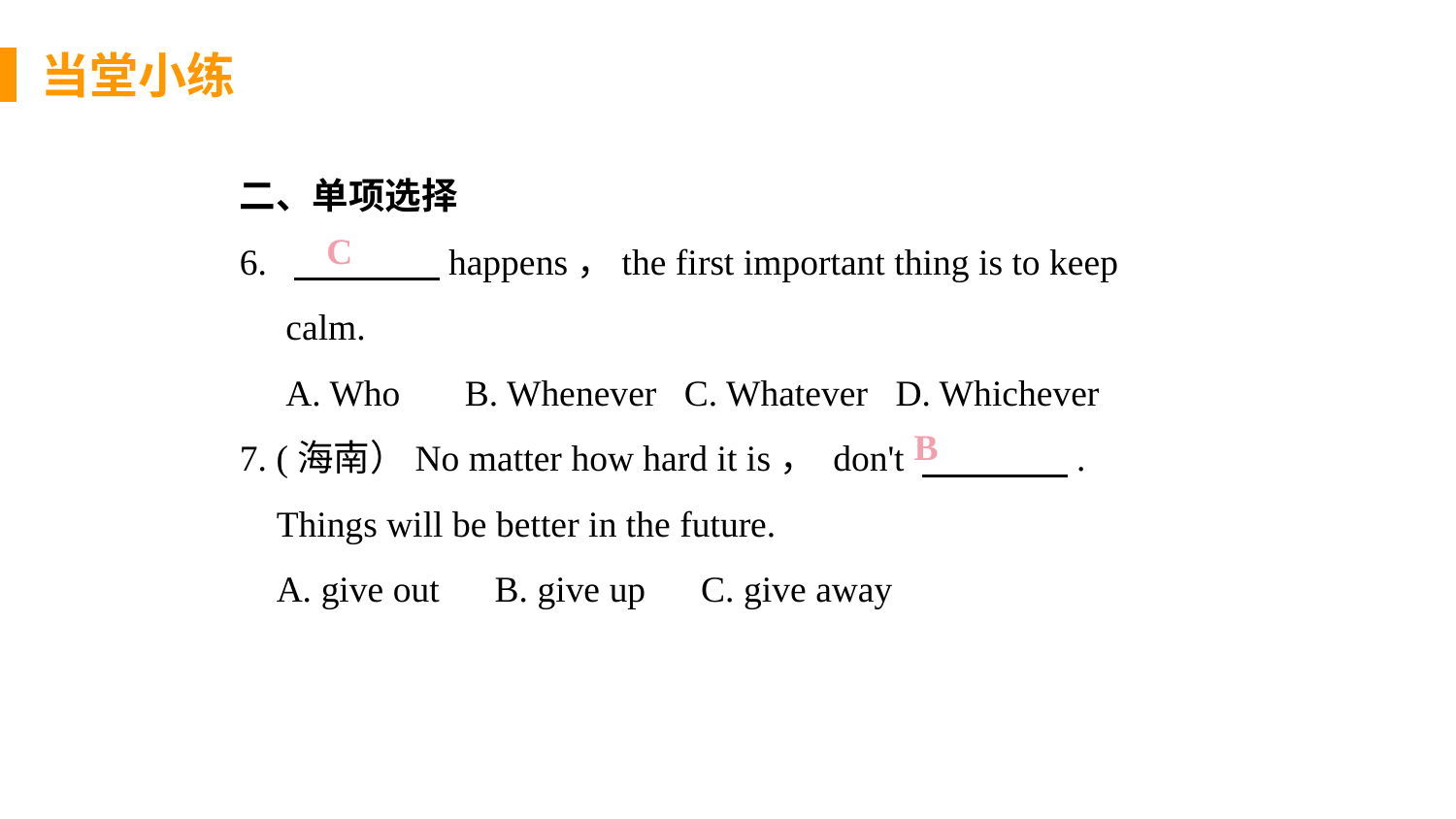

当堂小练

二、单项选择
6.  　　　　happens，the first important thing is to keep
     calm.
     A. Who       B. Whenever   C. Whatever   D. Whichever
7. (海南）No matter how hard it is， don't 　　　　.
    Things will be better in the future.
    A. give out      B. give up      C. give away
C
B